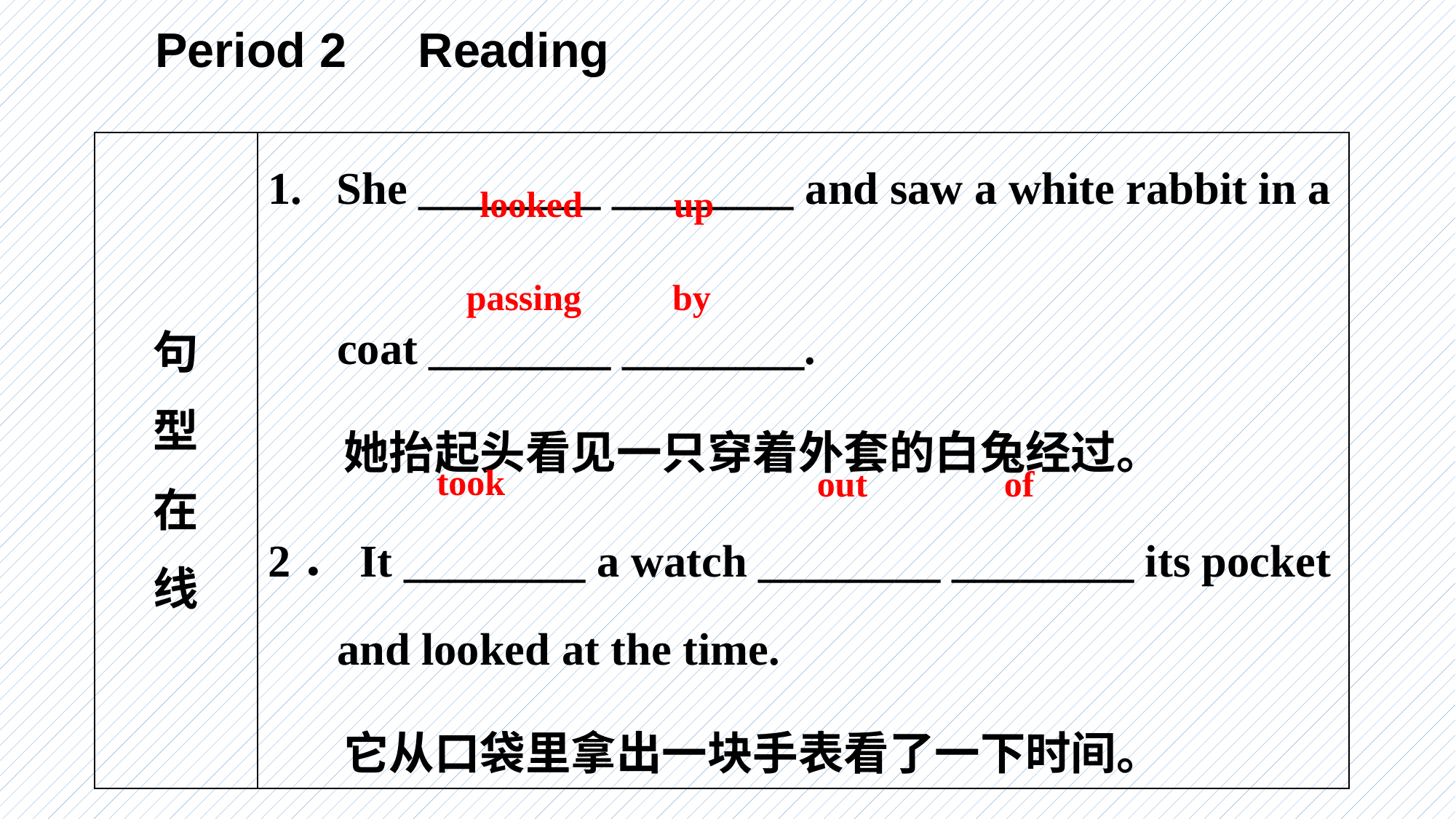

Period 2　Reading
| 句 型 在 线 | 1. She \_\_\_\_\_\_\_\_ \_\_\_\_\_\_\_\_ and saw a white rabbit in a coat \_\_\_\_\_\_\_\_ \_\_\_\_\_\_\_\_. 她抬起头看见一只穿着外套的白兔经过。 2．It \_\_\_\_\_\_\_\_ a watch \_\_\_\_\_\_\_\_ \_\_\_\_\_\_\_\_ its pocket and looked at the time. 它从口袋里拿出一块手表看了一下时间。 |
| --- | --- |
looked          up
passing          by

took
out               of